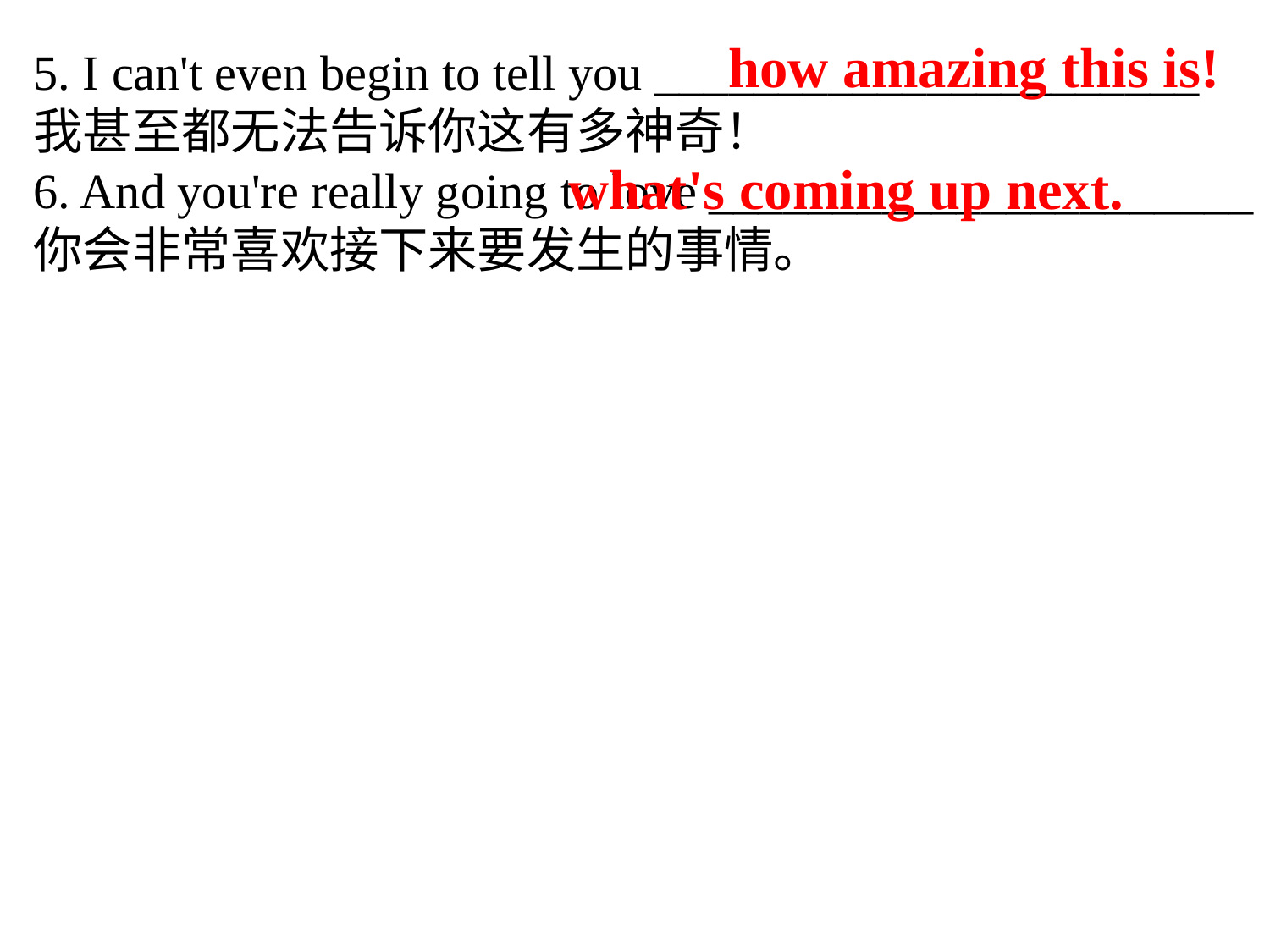

how amazing this is!
5. I can't even begin to tell you ______________________
我甚至都无法告诉你这有多神奇！
6. And you're really going to love ______________________
你会非常喜欢接下来要发生的事情。
what's coming up next.